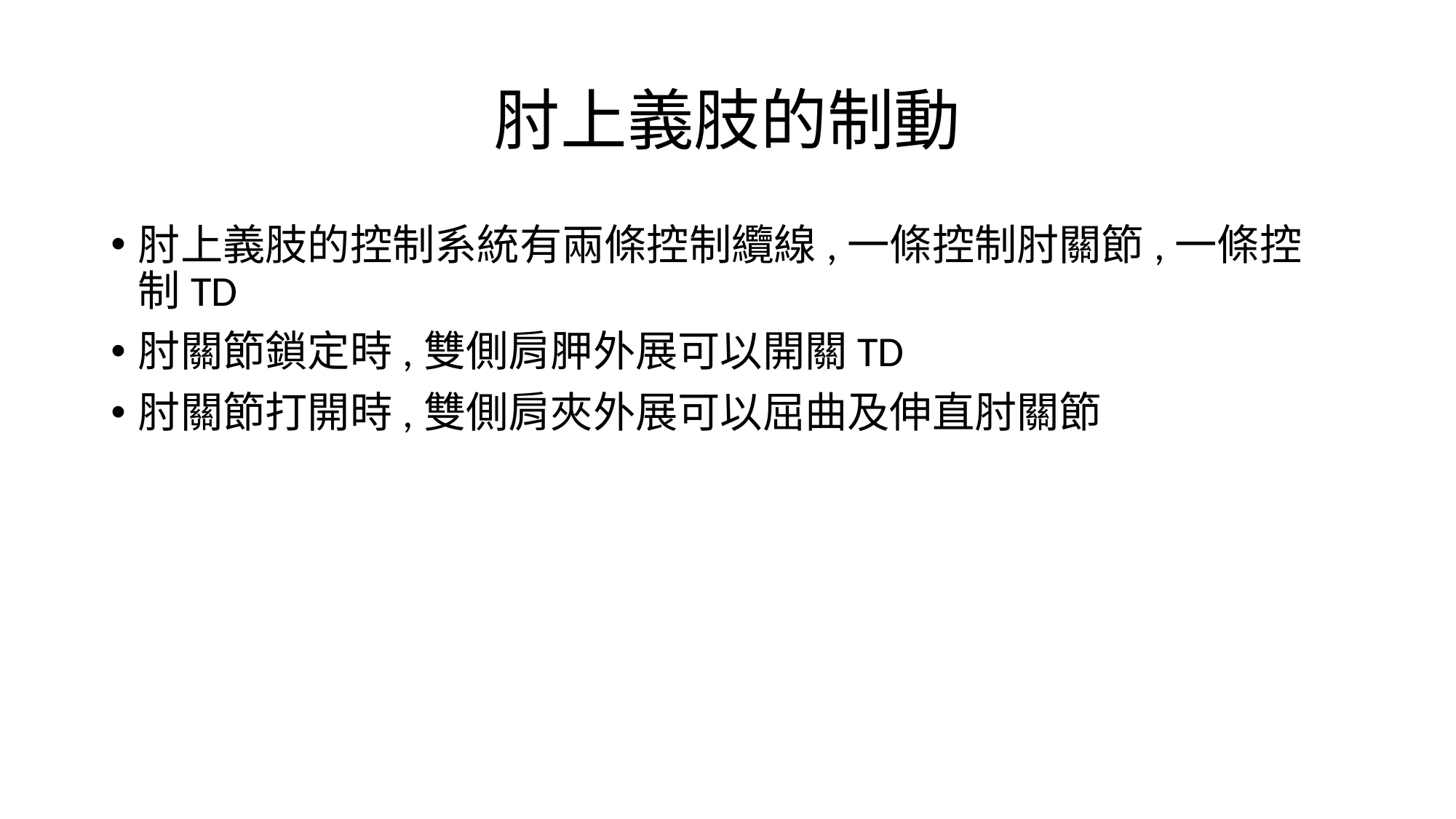

# 肘上義肢的制動
肘上義肢的控制系統有兩條控制纜線,一條控制肘關節,一條控制TD
肘關節鎖定時,雙側肩胛外展可以開關TD
肘關節打開時,雙側肩夾外展可以屈曲及伸直肘關節